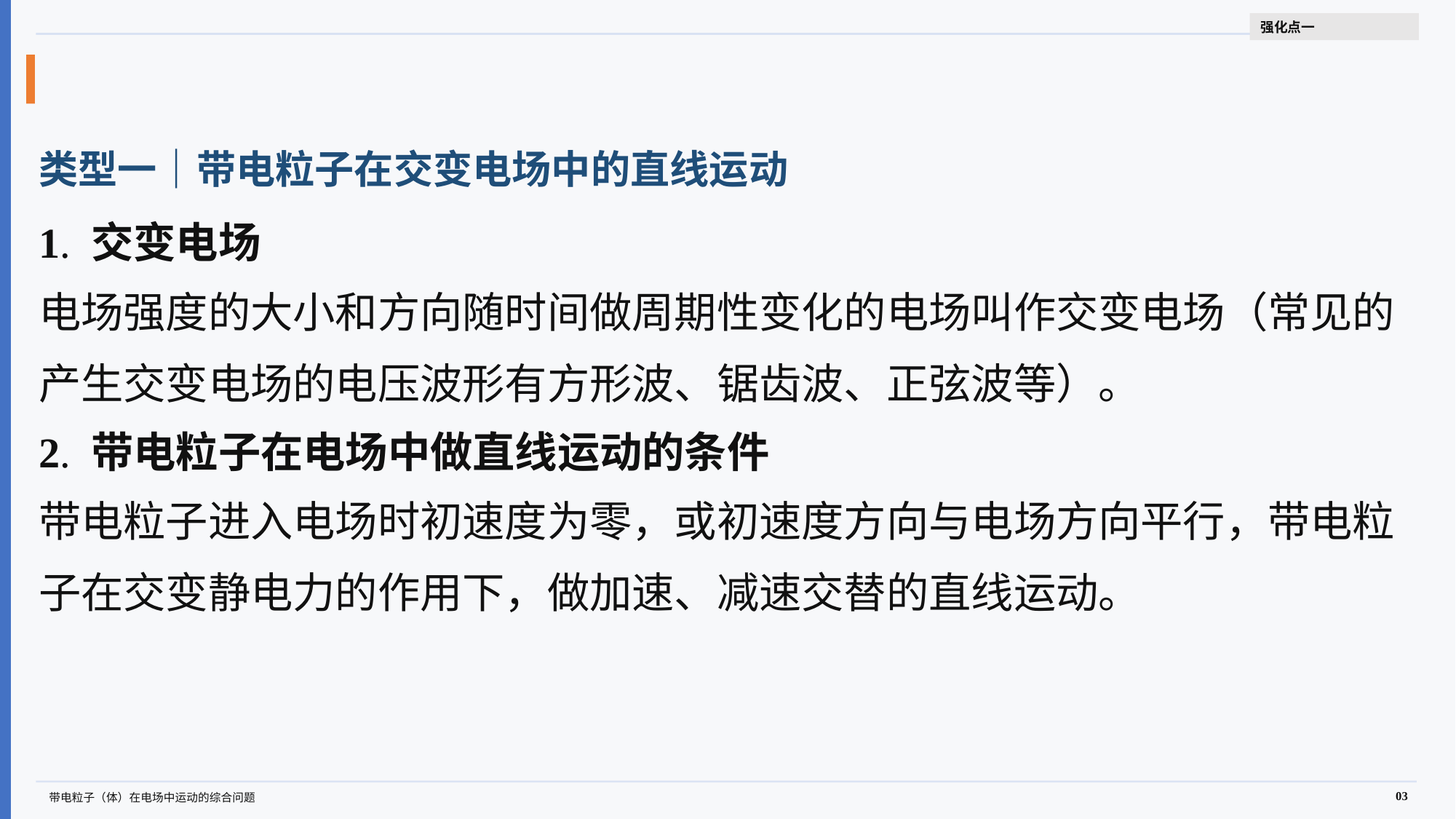

强化点一

类型一｜带电粒子在交变电场中的直线运动
1. 交变电场
电场强度的大小和方向随时间做周期性变化的电场叫作交变电场（常见的
产生交变电场的电压波形有方形波、锯齿波、正弦波等）。
2. 带电粒子在电场中做直线运动的条件
带电粒子进入电场时初速度为零，或初速度方向与电场方向平行，带电粒
子在交变静电力的作用下，做加速、减速交替的直线运动。

03
带电粒子（体）在电场中运动的综合问题